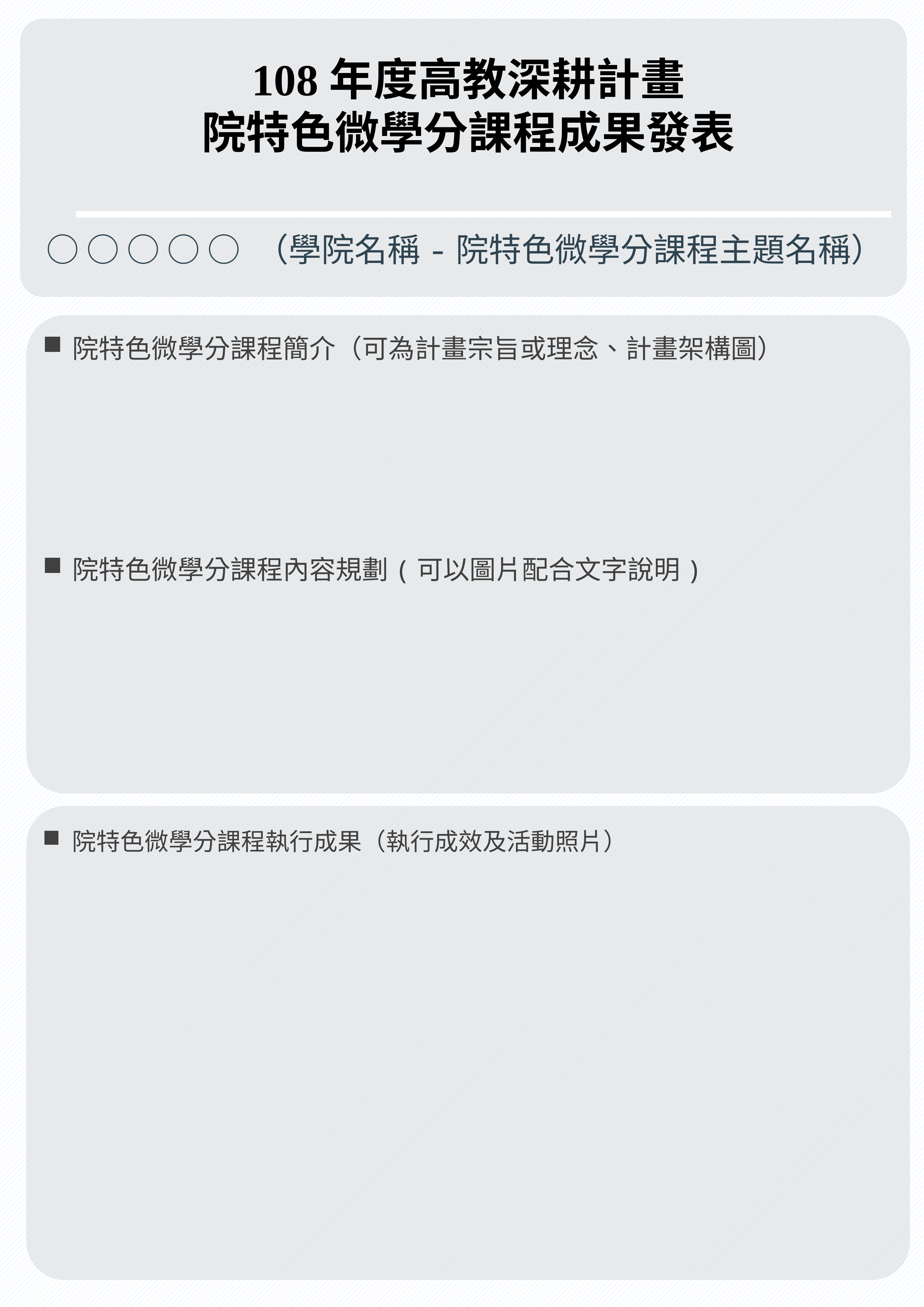

108年度高教深耕計畫
院特色微學分課程成果發表
○ ○ ○ ○ ○ （學院名稱-院特色微學分課程主題名稱）

院特色微學分課程簡介（可為計畫宗旨或理念、計畫架構圖）

院特色微學分課程內容規劃(可以圖片配合文字說明)

院特色微學分課程執行成果（執行成效及活動照片）